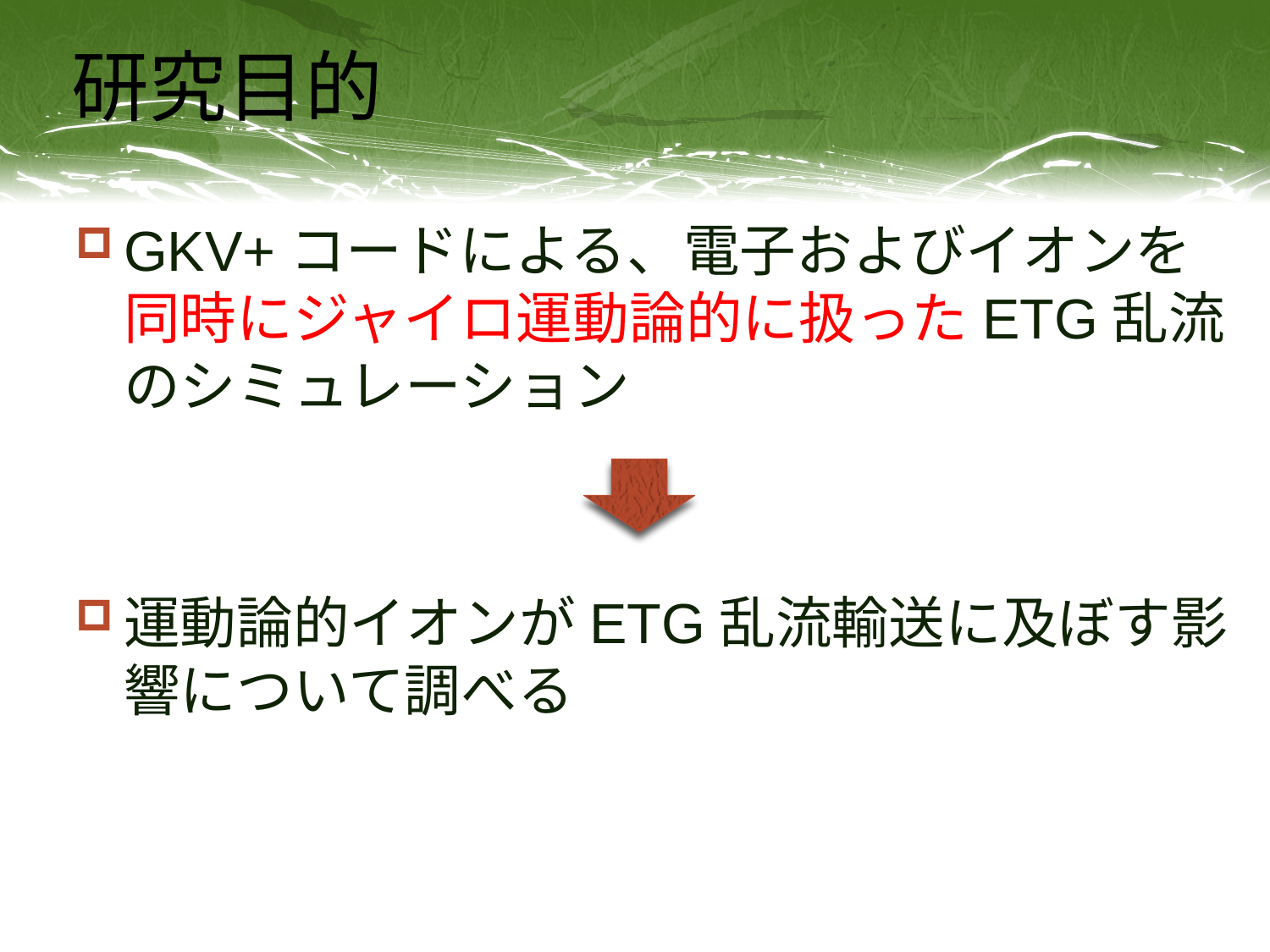

# 研究目的
GKV+コードによる、電子およびイオンを同時にジャイロ運動論的に扱ったETG乱流のシミュレーション

運動論的イオンがETG乱流輸送に及ぼす影響について調べる